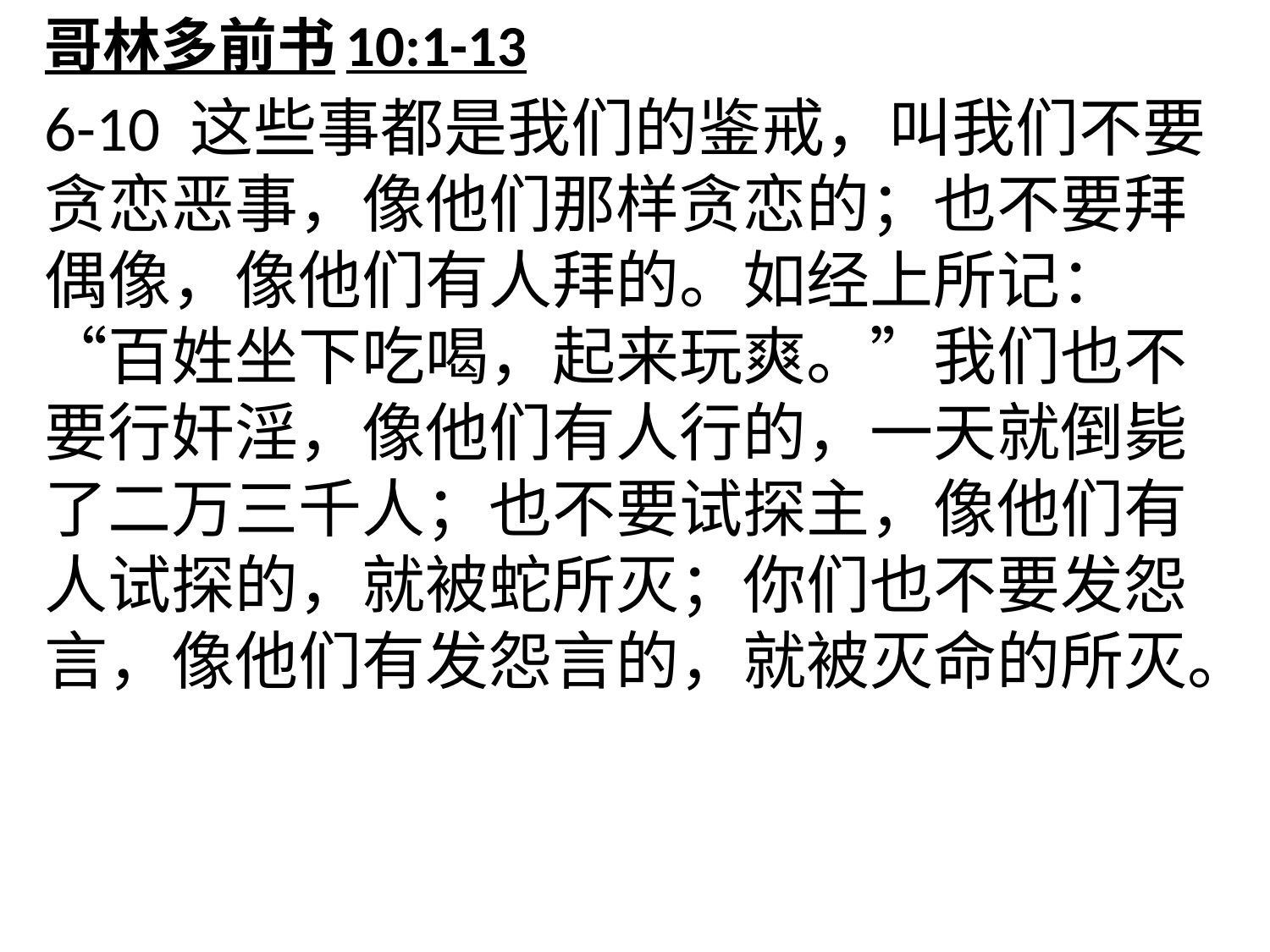

# 哥林多前书10:1-13
6-10 这些事都是我们的鉴戒，叫我们不要贪恋恶事，像他们那样贪恋的；也不要拜偶像，像他们有人拜的。如经上所记：“百姓坐下吃喝，起来玩爽。”我们也不要行奸淫，像他们有人行的，一天就倒毙了二万三千人；也不要试探主，像他们有人试探的，就被蛇所灭；你们也不要发怨言，像他们有发怨言的，就被灭命的所灭。